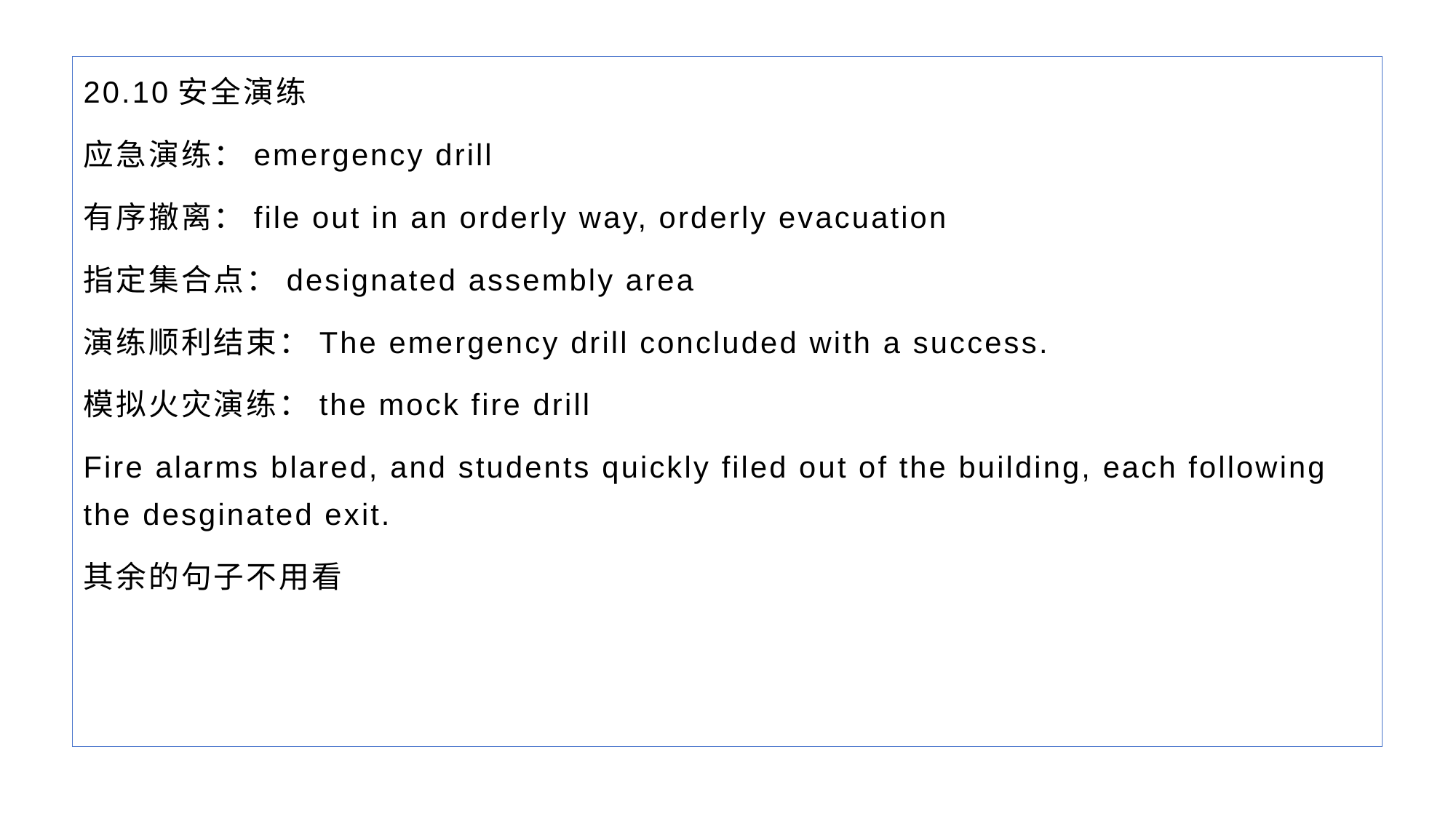

20.10安全演练
应急演练：emergency drill
有序撤离：file out in an orderly way, orderly evacuation
指定集合点：designated assembly area
演练顺利结束：The emergency drill concluded with a success.
模拟火灾演练：the mock fire drill
Fire alarms blared, and students quickly filed out of the building, each following the desginated exit.
其余的句子不用看